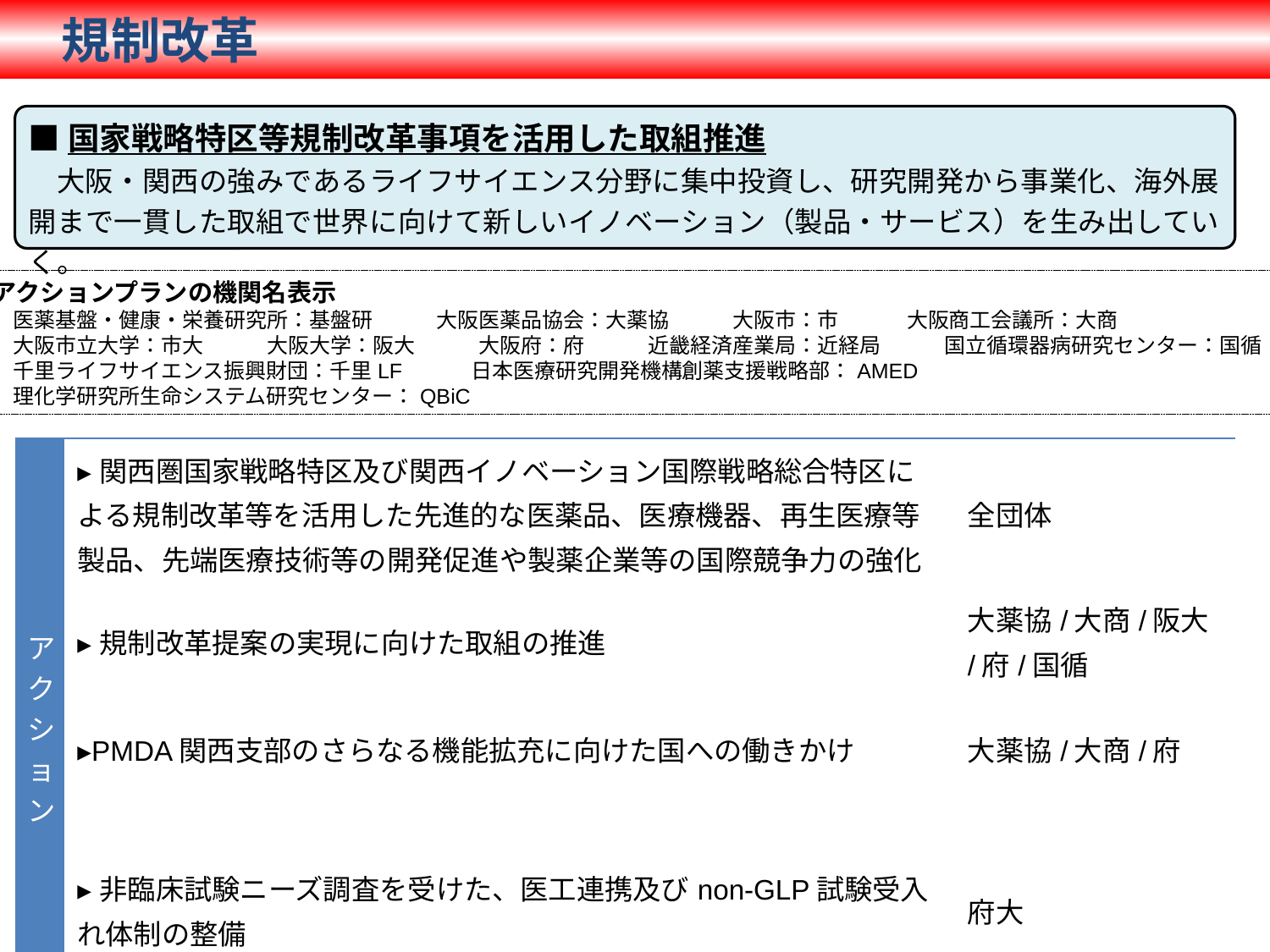

規制改革
■国家戦略特区等規制改革事項を活用した取組推進
　大阪・関西の強みであるライフサイエンス分野に集中投資し、研究開発から事業化、海外展開まで一貫した取組で世界に向けて新しいイノベーション（製品・サービス）を生み出していく。
アクションプランの機関名表示
　医薬基盤・健康・栄養研究所：基盤研　　　大阪医薬品協会：大薬協　　　大阪市：市 　　　大阪商工会議所：大商
　大阪市立大学：市大　　　大阪大学：阪大　　　大阪府：府　　　近畿経済産業局：近経局　　　国立循環器病研究センター：国循
　千里ライフサイエンス振興財団：千里LF　　　日本医療研究開発機構創薬支援戦略部：AMED
　理化学研究所生命システム研究センター：QBiC
| アクション | ▸関西圏国家戦略特区及び関西イノベーション国際戦略総合特区による規制改革等を活用した先進的な医薬品、医療機器、再生医療等製品、先端医療技術等の開発促進や製薬企業等の国際競争力の強化 | 全団体 |
| --- | --- | --- |
|  | ▸規制改革提案の実現に向けた取組の推進 | 大薬協/大商/阪大/府/国循 |
|  | ▸PMDA関西支部のさらなる機能拡充に向けた国への働きかけ | 大薬協/大商/府 |
|  | ▸非臨床試験ニーズ調査を受けた、医工連携及びnon-GLP試験受入れ体制の整備 | 府大 |